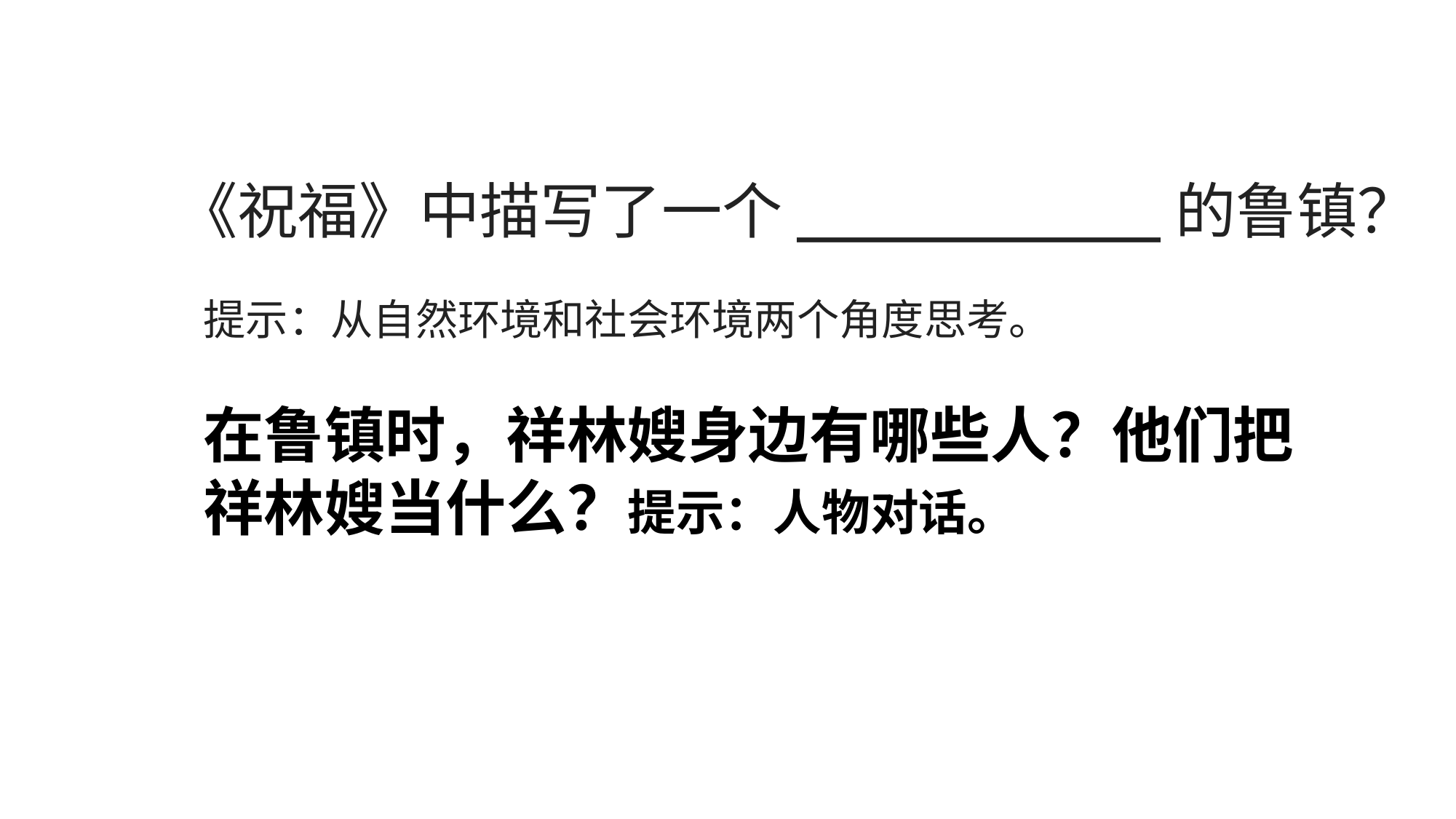

《祝福》中描写了一个__________的鲁镇？
提示：从自然环境和社会环境两个角度思考。

在鲁镇时，祥林嫂身边有哪些人？他们把祥林嫂当什么？提示：人物对话。